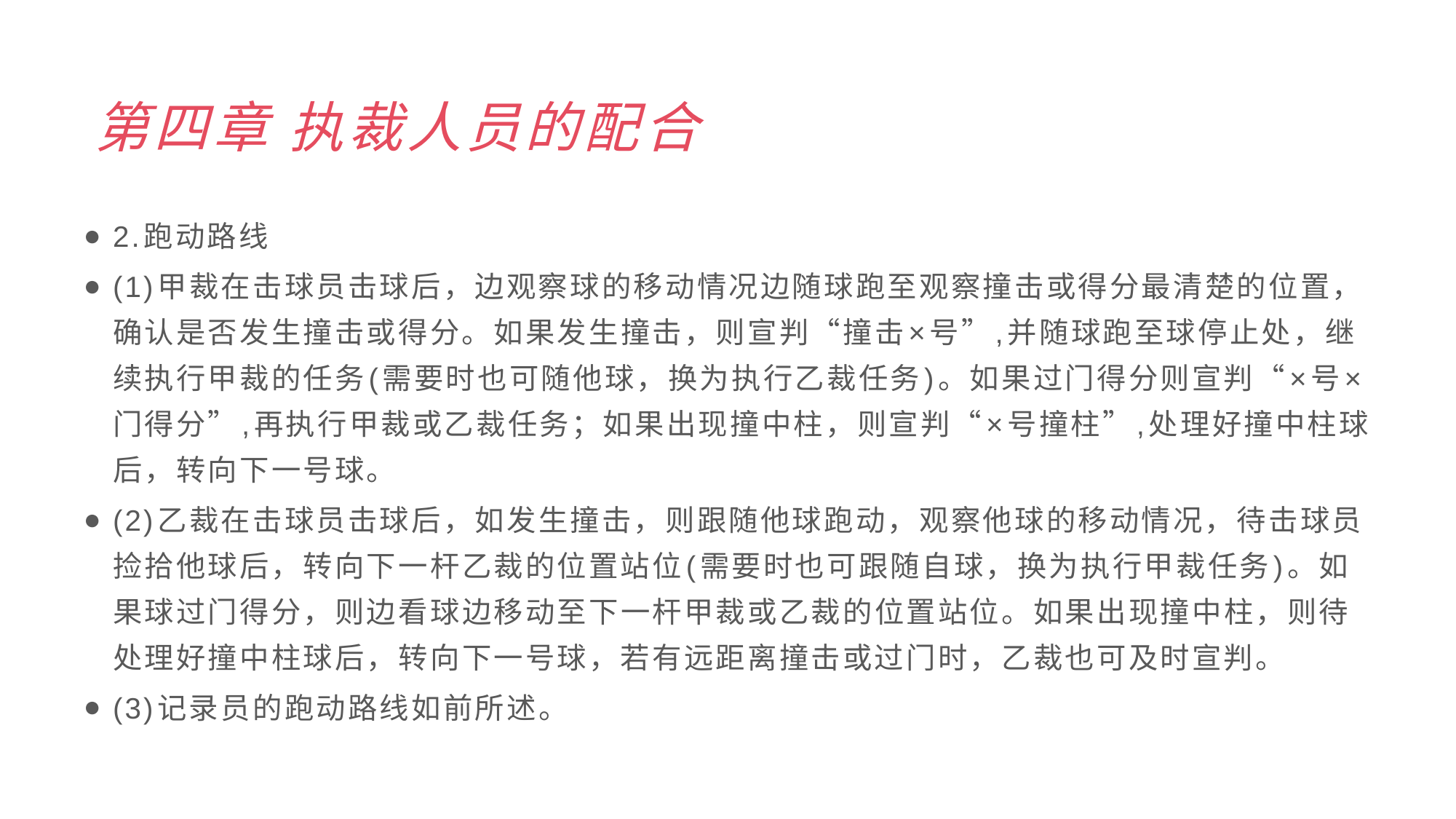

# 第四章 执裁人员的配合
2.跑动路线
(1)甲裁在击球员击球后，边观察球的移动情况边随球跑至观察撞击或得分最清楚的位置，确认是否发生撞击或得分。如果发生撞击，则宣判“撞击×号”,并随球跑至球停止处，继续执行甲裁的任务(需要时也可随他球，换为执行乙裁任务)。如果过门得分则宣判“×号×门得分”,再执行甲裁或乙裁任务；如果出现撞中柱，则宣判“×号撞柱”,处理好撞中柱球后，转向下一号球。
(2)乙裁在击球员击球后，如发生撞击，则跟随他球跑动，观察他球的移动情况，待击球员捡拾他球后，转向下一杆乙裁的位置站位(需要时也可跟随自球，换为执行甲裁任务)。如果球过门得分，则边看球边移动至下一杆甲裁或乙裁的位置站位。如果出现撞中柱，则待处理好撞中柱球后，转向下一号球，若有远距离撞击或过门时，乙裁也可及时宣判。
(3)记录员的跑动路线如前所述。